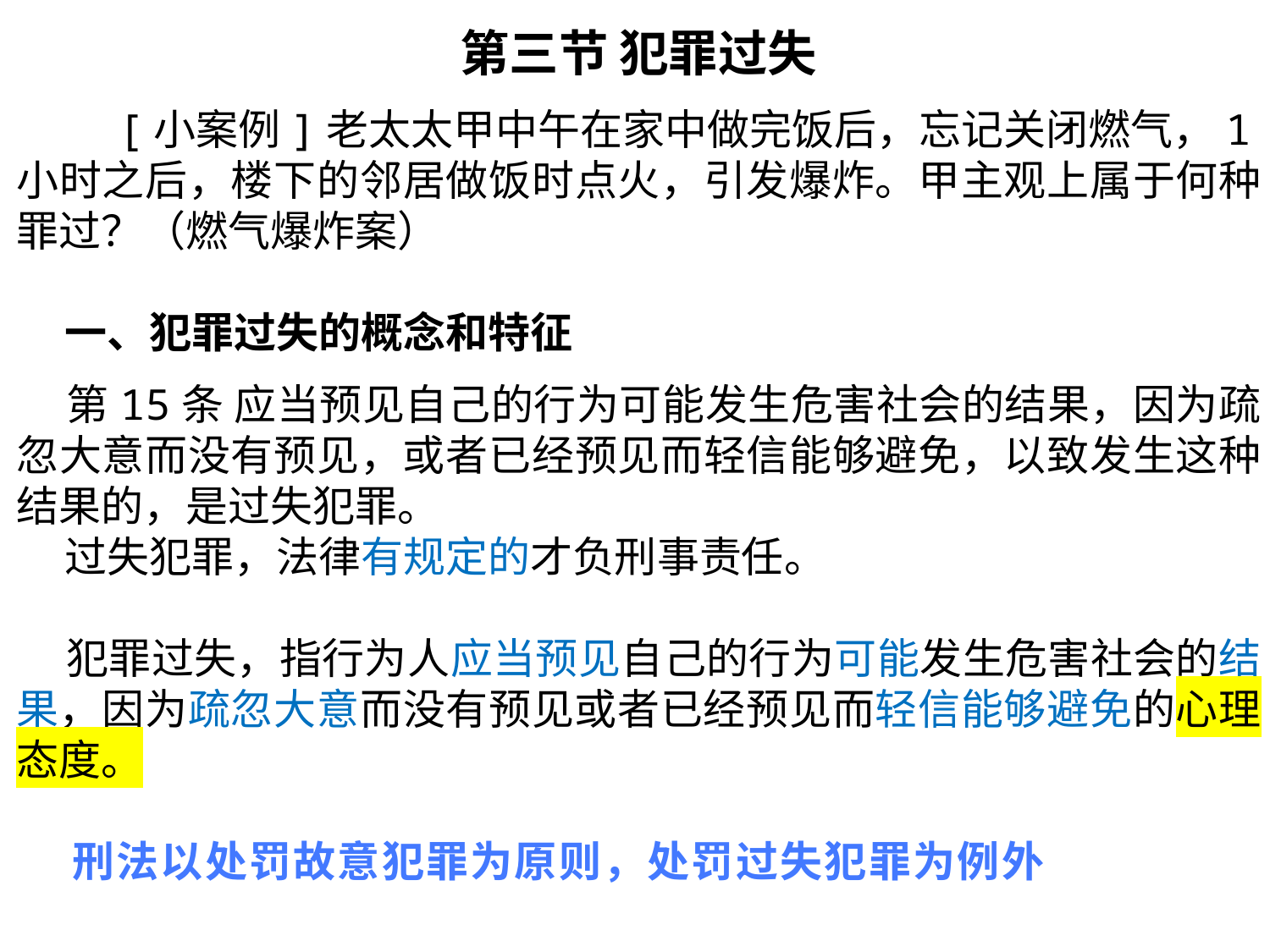

第三节 犯罪过失

    [小案例]老太太甲中午在家中做完饭后，忘记关闭燃气，1小时之后，楼下的邻居做饭时点火，引发爆炸。甲主观上属于何种罪过？（燃气爆炸案）

    一、犯罪过失的概念和特征

    第15条 应当预见自己的行为可能发生危害社会的结果，因为疏忽大意而没有预见，或者已经预见而轻信能够避免，以致发生这种结果的，是过失犯罪。
    过失犯罪，法律有规定的才负刑事责任。

    犯罪过失，指行为人应当预见自己的行为可能发生危害社会的结果，因为疏忽大意而没有预见或者已经预见而轻信能够避免的心理态度。

    刑法以处罚故意犯罪为原则，处罚过失犯罪为例外